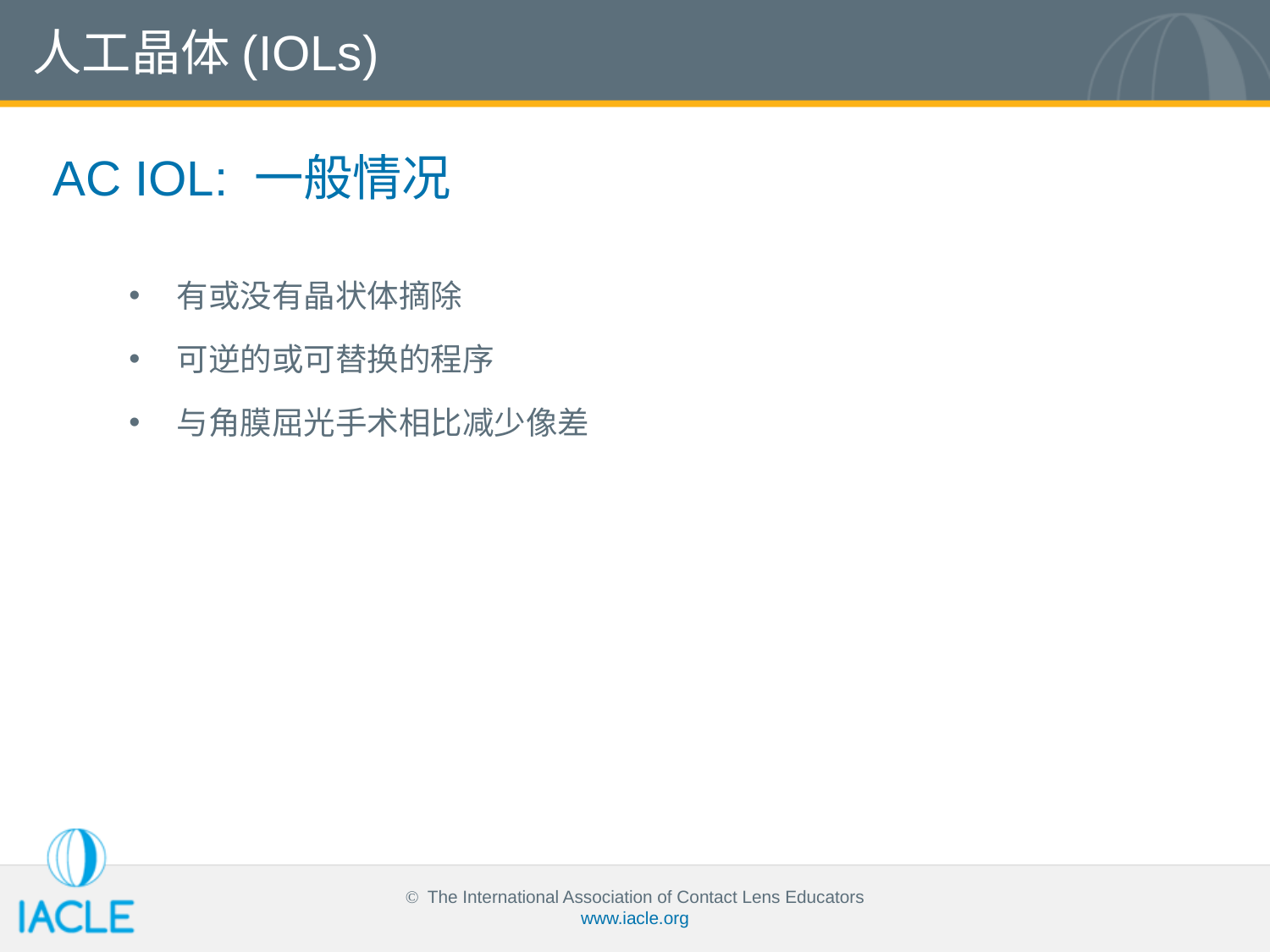

人工晶体(IOLs)
AC IOL: 一般情况
有或没有晶状体摘除
可逆的或可替换的程序
与角膜屈光手术相比减少像差